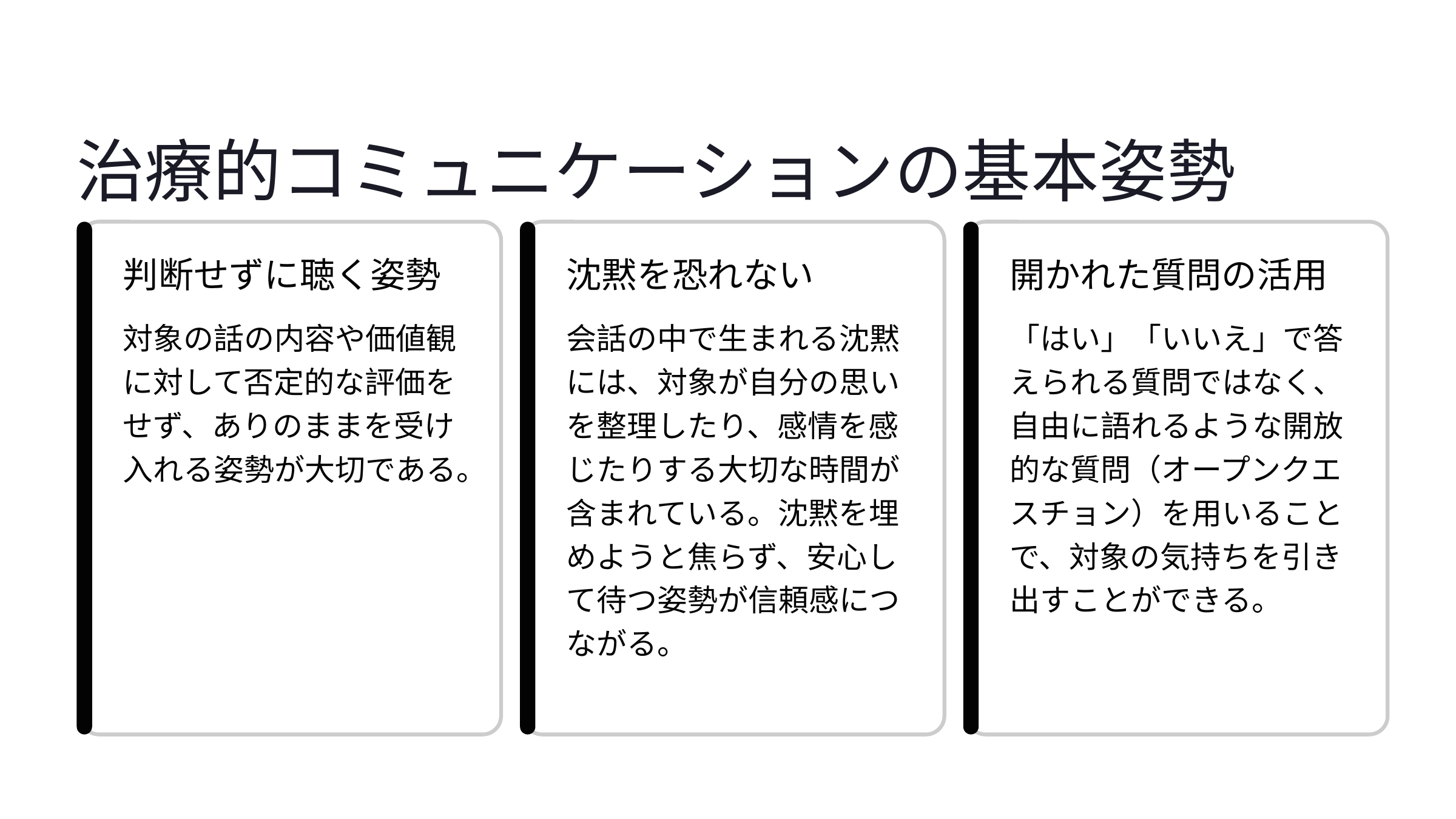

治療的コミュニケーションの基本姿勢

判断せずに聴く姿勢
沈黙を恐れない
開かれた質問の活用
対象の話の内容や価値観に対して否定的な評価をせず、ありのままを受け入れる姿勢が大切である。
会話の中で生まれる沈黙には、対象が自分の思いを整理したり、感情を感じたりする大切な時間が含まれている。沈黙を埋めようと焦らず、安心して待つ姿勢が信頼感につながる。
「はい」「いいえ」で答えられる質問ではなく、自由に語れるような開放的な質問（オープンクエスチョン）を用いることで、対象の気持ちを引き出すことができる。